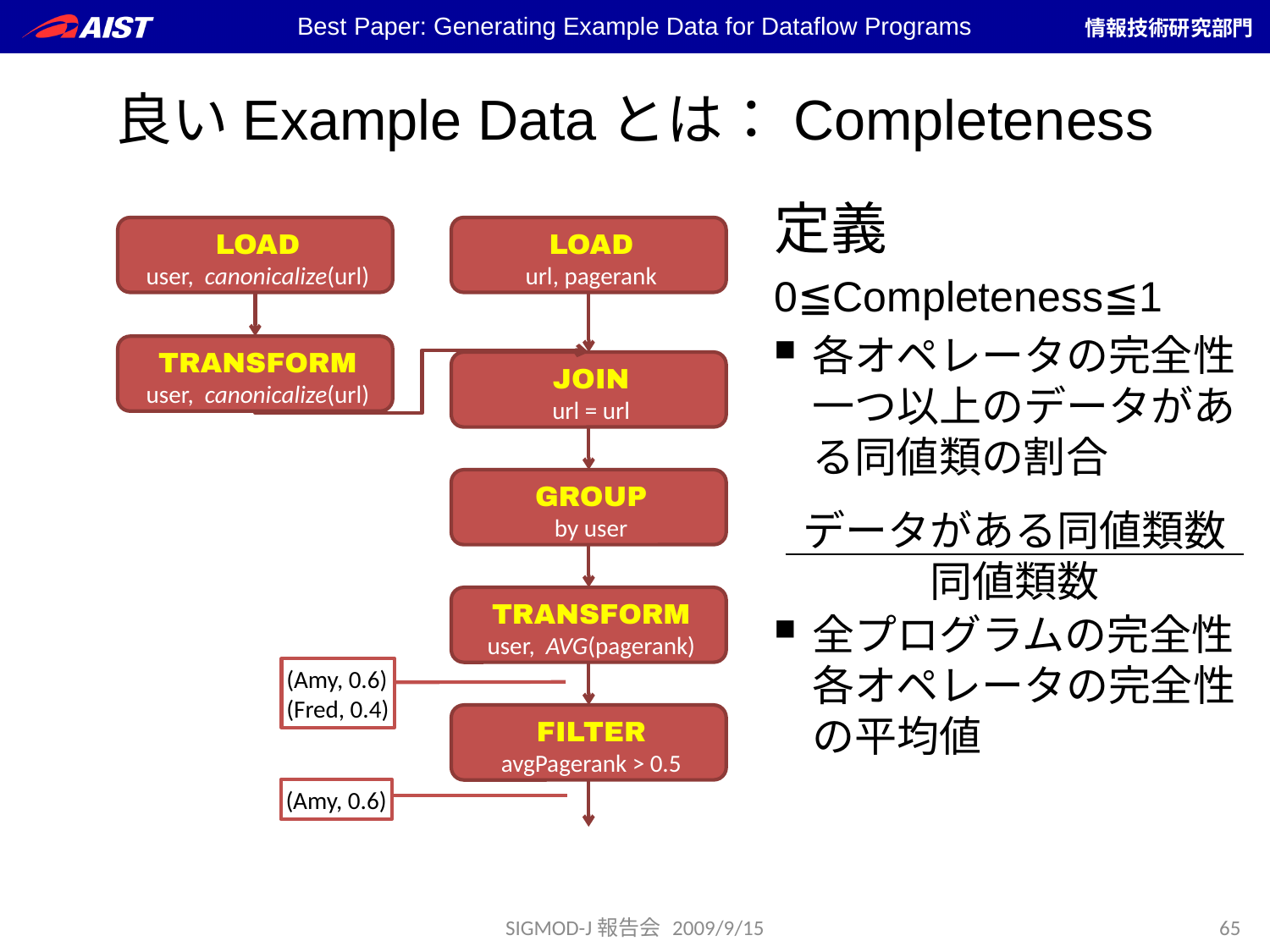

Best Paper: Generating Example Data for Dataflow Programs
# 良いExample Dataとは：Completeness
定義
0≦Completeness≦1
各オペレータの完全性
一つ以上のデータがある同値類の割合

全プログラムの完全性
各オペレータの完全性の平均値

LOAD
user,  canonicalize(url)
LOAD
url, pagerank
TRANSFORM
user,  canonicalize(url)
JOIN
url = url
GROUP
by user
データがある同値類数
同値類数
TRANSFORM
user,  AVG(pagerank)
(Amy, 0.6)
(Fred, 0.4)

FILTER
avgPagerank > 0.5
(Amy, 0.6)
SIGMOD-J報告会 2009/9/15
65